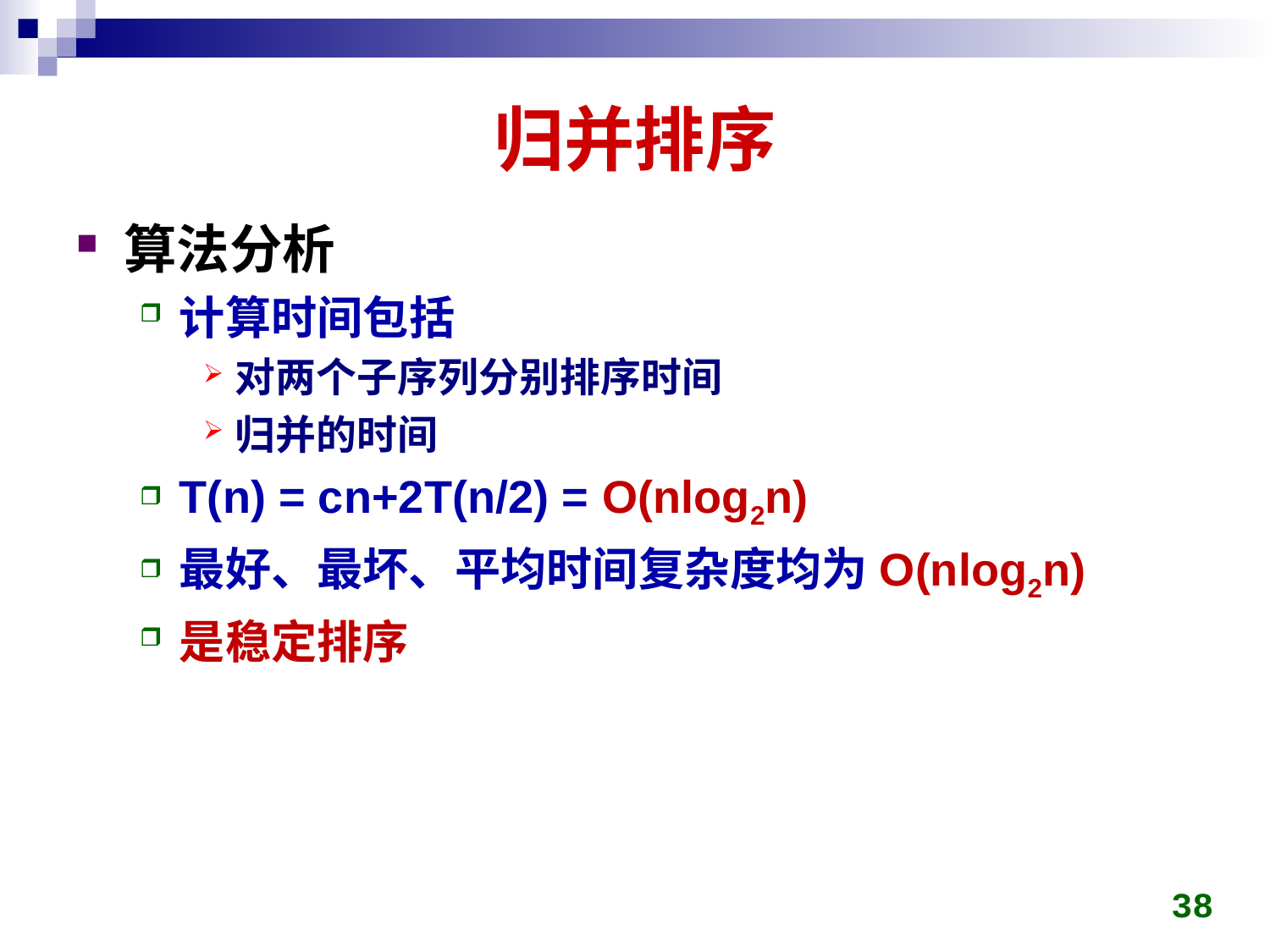

# 归并排序
算法分析
计算时间包括
对两个子序列分别排序时间
归并的时间
T(n) = cn+2T(n/2) = O(nlog2n)
最好、最坏、平均时间复杂度均为O(nlog2n)
是稳定排序
38